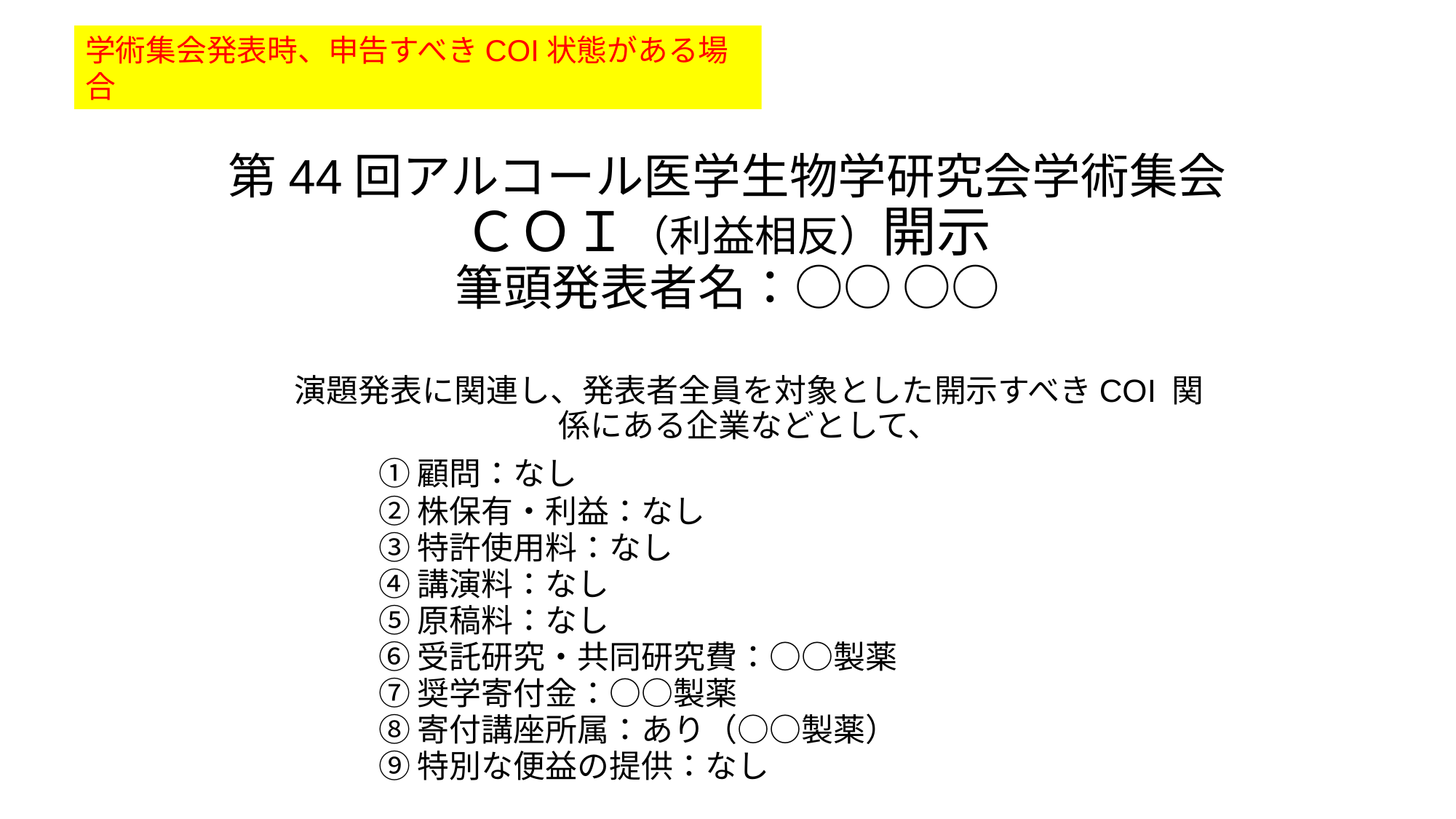

学術集会発表時、申告すべきCOI状態がある場合
# 第44回アルコール医学生物学研究会学術集会 ＣＯＩ（利益相反）開示 筆頭発表者名：○○ ○○
演題発表に関連し、発表者全員を対象とした開示すべきCOI 関係にある企業などとして、
　　　① 顧問：なし
　　　② 株保有・利益：なし
　　　③ 特許使用料：なし
　　　④ 講演料：なし
　　　⑤ 原稿料：なし
　　　⑥ 受託研究・共同研究費：○○製薬
　　　⑦ 奨学寄付金：○○製薬
　　　⑧ 寄付講座所属：あり（○○製薬）
　　　⑨ 特別な便益の提供：なし